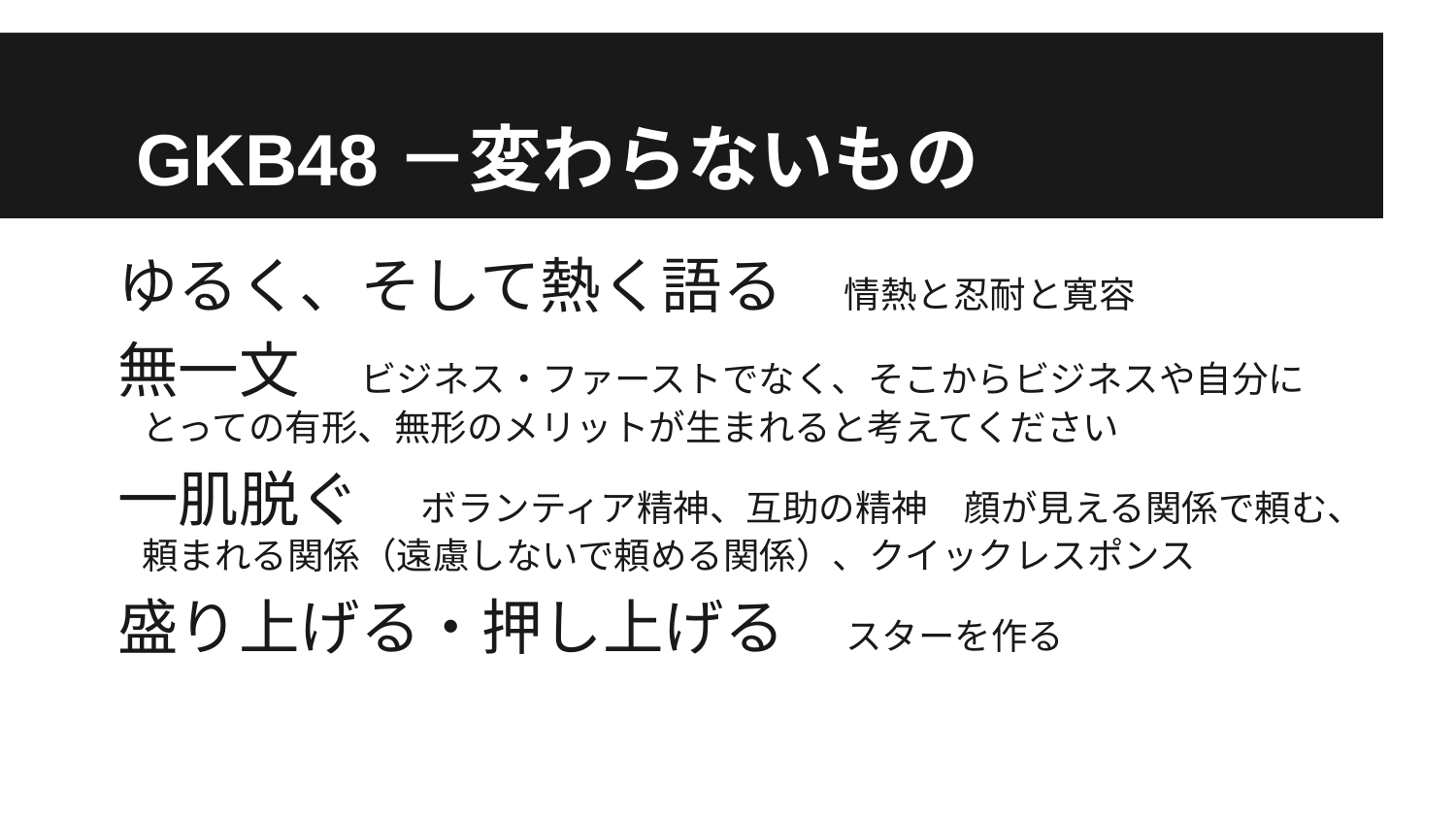

# GKB48－変わらないもの
ゆるく、そして熱く語る　情熱と忍耐と寛容
無一文　ビジネス・ファーストでなく、そこからビジネスや自分にとっての有形、無形のメリットが生まれると考えてください
一肌脱ぐ　ボランティア精神、互助の精神　顔が見える関係で頼む、頼まれる関係（遠慮しないで頼める関係）、クイックレスポンス
盛り上げる・押し上げる　スターを作る